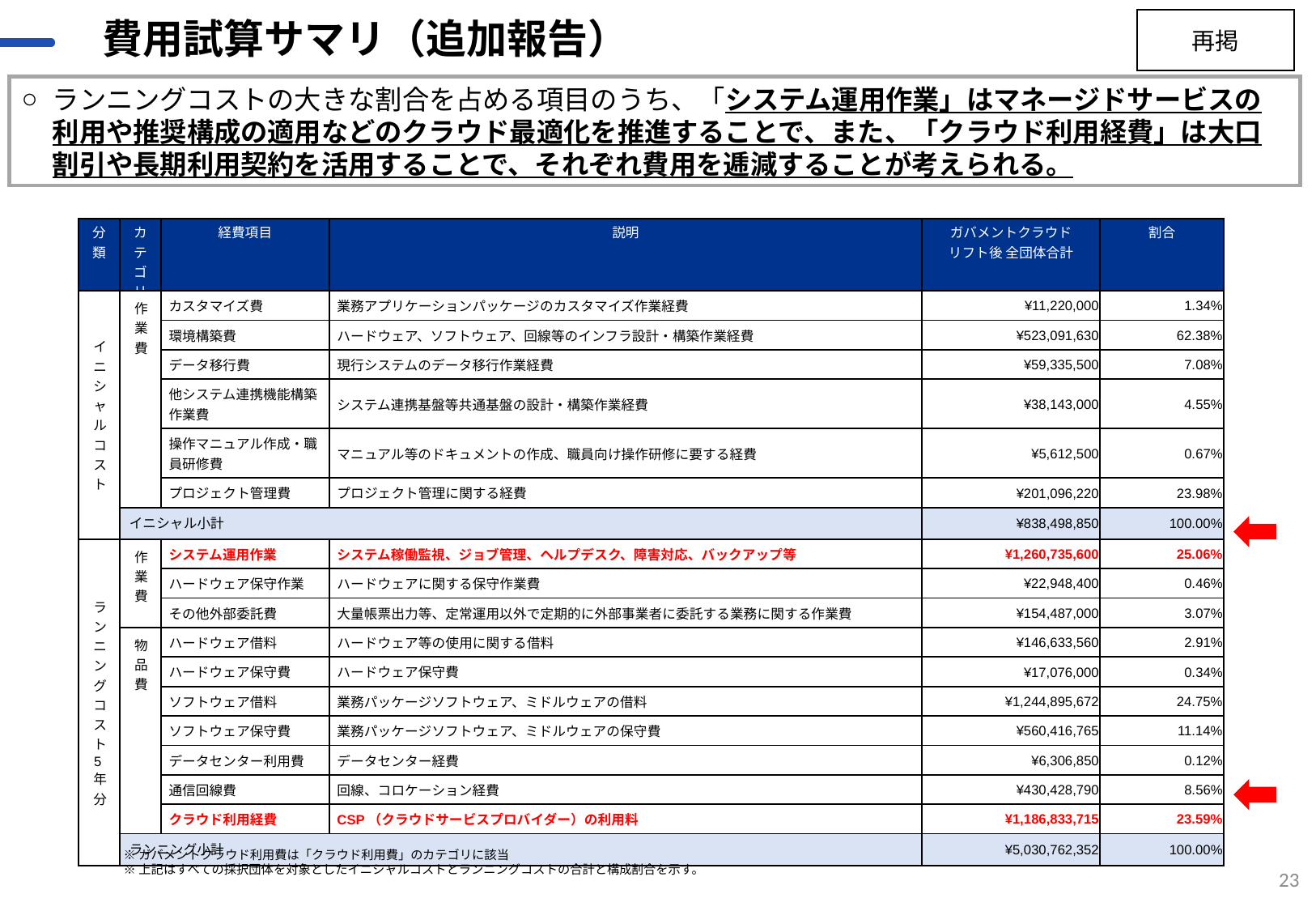

# 費用試算サマリ（追加報告）
再掲
ランニングコストの大きな割合を占める項目のうち、「システム運用作業」はマネージドサービスの利用や推奨構成の適用などのクラウド最適化を推進することで、また、「クラウド利用経費」は大口割引や長期利用契約を活用することで、それぞれ費用を逓減することが考えられる。
| 分類 | カテゴリ | 経費項目 | 説明 | ガバメントクラウド リフト後 全団体合計 | 割合 |
| --- | --- | --- | --- | --- | --- |
| イニシャルコスト | 作業費 | カスタマイズ費 | 業務アプリケーションパッケージのカスタマイズ作業経費 | ¥11,220,000 | 1.34% |
|  |  | 環境構築費 | ハードウェア、ソフトウェア、回線等のインフラ設計・構築作業経費 | ¥523,091,630 | 62.38% |
|  |  | データ移行費 | 現行システムのデータ移行作業経費 | ¥59,335,500 | 7.08% |
|  |  | 他システム連携機能構築作業費 | システム連携基盤等共通基盤の設計・構築作業経費 | ¥38,143,000 | 4.55% |
|  |  | 操作マニュアル作成・職員研修費 | マニュアル等のドキュメントの作成、職員向け操作研修に要する経費 | ¥5,612,500 | 0.67% |
|  |  | プロジェクト管理費 | プロジェクト管理に関する経費 | ¥201,096,220 | 23.98% |
|  | イニシャル小計 | イニシャル小計 |  | ¥838,498,850 | 100.00% |
| ランニングコスト5年分 | 作業費 | システム運用作業 | システム稼働監視、ジョブ管理、ヘルプデスク、障害対応、バックアップ等 | ¥1,260,735,600 | 25.06% |
|  |  | ハードウェア保守作業 | ハードウェアに関する保守作業費 | ¥22,948,400 | 0.46% |
|  |  | その他外部委託費 | 大量帳票出力等、定常運用以外で定期的に外部事業者に委託する業務に関する作業費 | ¥154,487,000 | 3.07% |
|  | 物品費 | ハードウェア借料 | ハードウェア等の使用に関する借料 | ¥146,633,560 | 2.91% |
|  |  | ハードウェア保守費 | ハードウェア保守費 | ¥17,076,000 | 0.34% |
|  |  | ソフトウェア借料 | 業務パッケージソフトウェア、ミドルウェアの借料 | ¥1,244,895,672 | 24.75% |
|  |  | ソフトウェア保守費 | 業務パッケージソフトウェア、ミドルウェアの保守費 | ¥560,416,765 | 11.14% |
|  |  | データセンター利用費 | データセンター経費 | ¥6,306,850 | 0.12% |
|  |  | 通信回線費 | 回線、コロケーション経費 | ¥430,428,790 | 8.56% |
|  |  | クラウド利用経費 | CSP（クラウドサービスプロバイダー）の利用料 | ¥1,186,833,715 | 23.59% |
|  | ランニング小計 | ランニング小計 |  | ¥5,030,762,352 | 100.00% |

※ガバメントクラウド利用費は「クラウド利用費」のカテゴリに該当
※上記はすべての採択団体を対象としたイニシャルコストとランニングコストの合計と構成割合を示す。
23